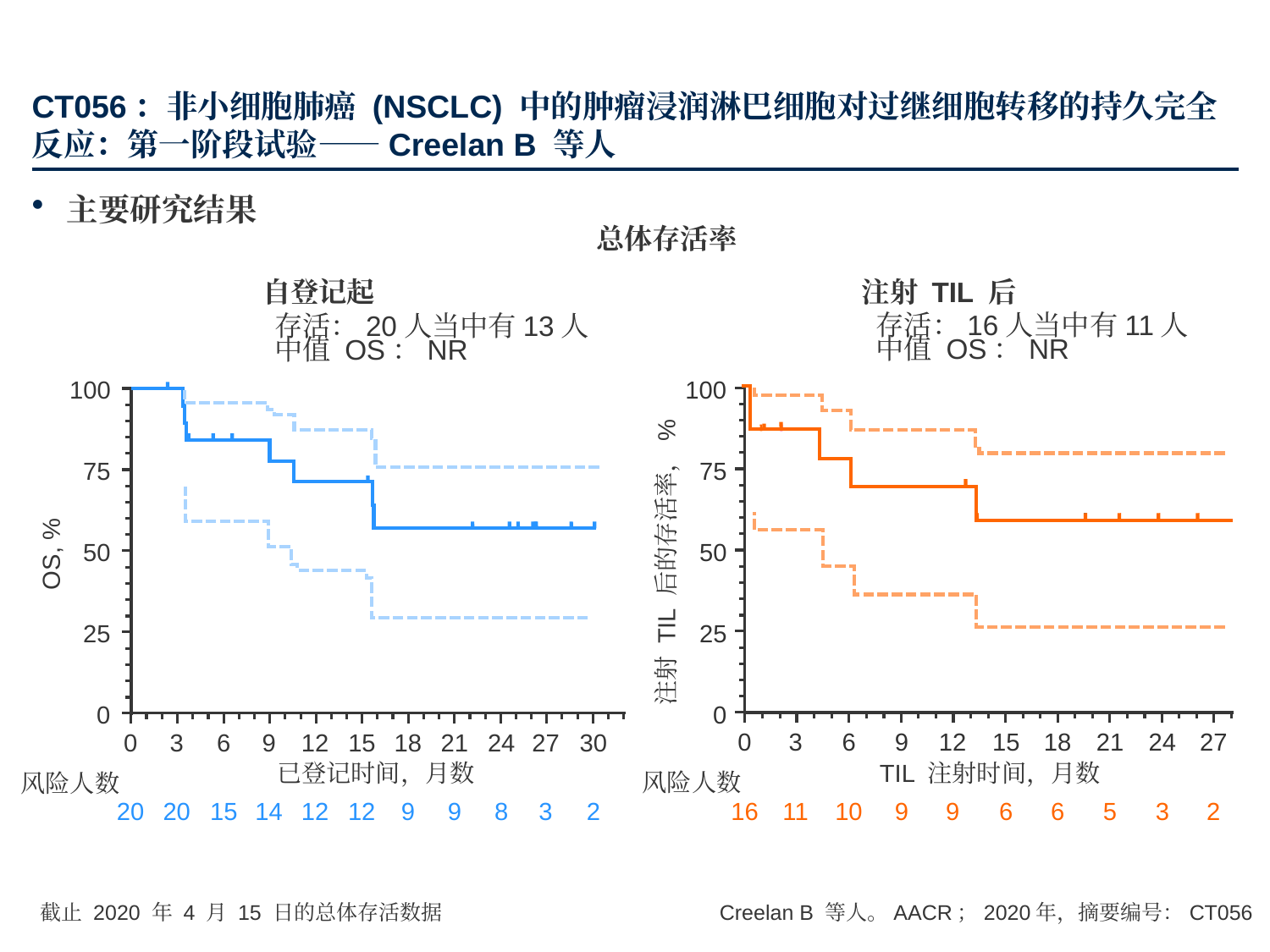

# CT056：非小细胞肺癌 (NSCLC) 中的肿瘤浸润淋巴细胞对过继细胞转移的持久完全反应：第一阶段试验——Creelan B 等人
主要研究结果

总体存活率
自登记起
注射 TIL 后
存活：16人当中有11人
中值 OS：NR
存活：20人当中有13人
中值 OS：NR
100
100

75
75

OS, %
50
50
注射 TIL 后的存活率，%
25
25
0
0
0
3
6
9
12
15
18
21
24
27
0
3
6
9
12
15
18
21
24
27
30
已登记时间，月数
TIL 注射时间，月数
风险人数
风险人数
20
20
15
14
12
12
9
9
8
3
2
16
11
10
9
9
6
6
5
3
2
截止 2020 年 4 月 15 日的总体存活数据
Creelan B 等人。AACR；2020年，摘要编号：CT056